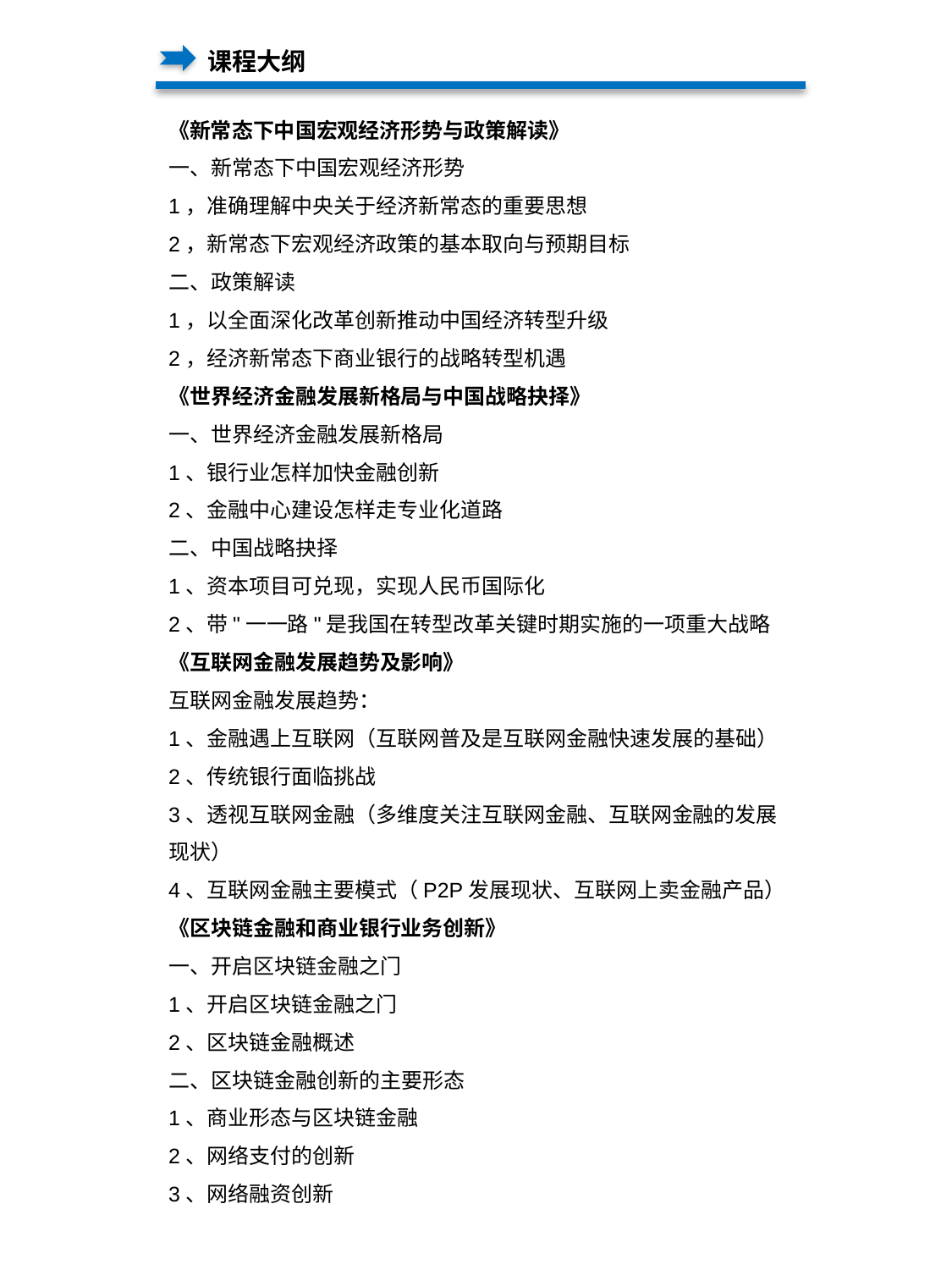

课程大纲

《新常态下中国宏观经济形势与政策解读》
一、新常态下中国宏观经济形势
1，准确理解中央关于经济新常态的重要思想
2，新常态下宏观经济政策的基本取向与预期目标
二、政策解读
1，以全面深化改革创新推动中国经济转型升级
2，经济新常态下商业银行的战略转型机遇
《世界经济金融发展新格局与中国战略抉择》
一、世界经济金融发展新格局
1、银行业怎样加快金融创新
2、金融中心建设怎样走专业化道路
二、中国战略抉择
1、资本项目可兑现，实现人民币国际化
2、带"一一路"是我国在转型改革关键时期实施的一项重大战略
《互联网金融发展趋势及影响》
互联网金融发展趋势：
1、金融遇上互联网（互联网普及是互联网金融快速发展的基础）
2、传统银行面临挑战
3、透视互联网金融（多维度关注互联网金融、互联网金融的发展现状）
4、互联网金融主要模式（P2P发展现状、互联网上卖金融产品）
《区块链金融和商业银行业务创新》
一、开启区块链金融之门
1、开启区块链金融之门
2、区块链金融概述
二、区块链金融创新的主要形态
1、商业形态与区块链金融
2、网络支付的创新
3、网络融资创新